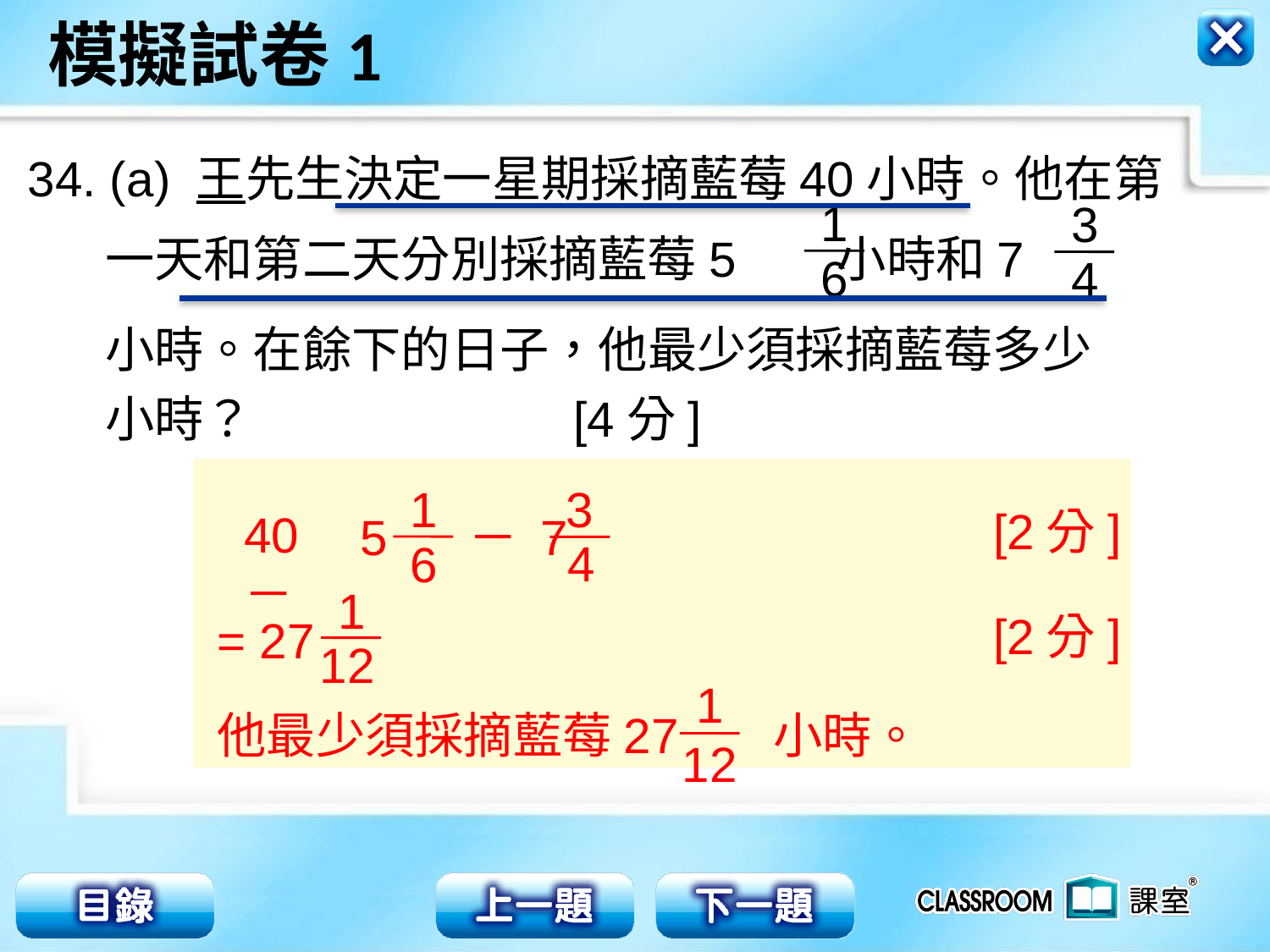

34. (a) 王先生決定一星期採摘藍莓40小時。他在第
      一天和第二天分別採摘藍莓5   小時和7
      小時。在餘下的日子，他最少須採摘藍莓多少
      小時？                            [4分]
1
6

3
4

1
6

3
4

5     － 7
 [2分]
40－
1
12

= 27
 [2分]
1
12

他最少須採摘藍莓27      小時。